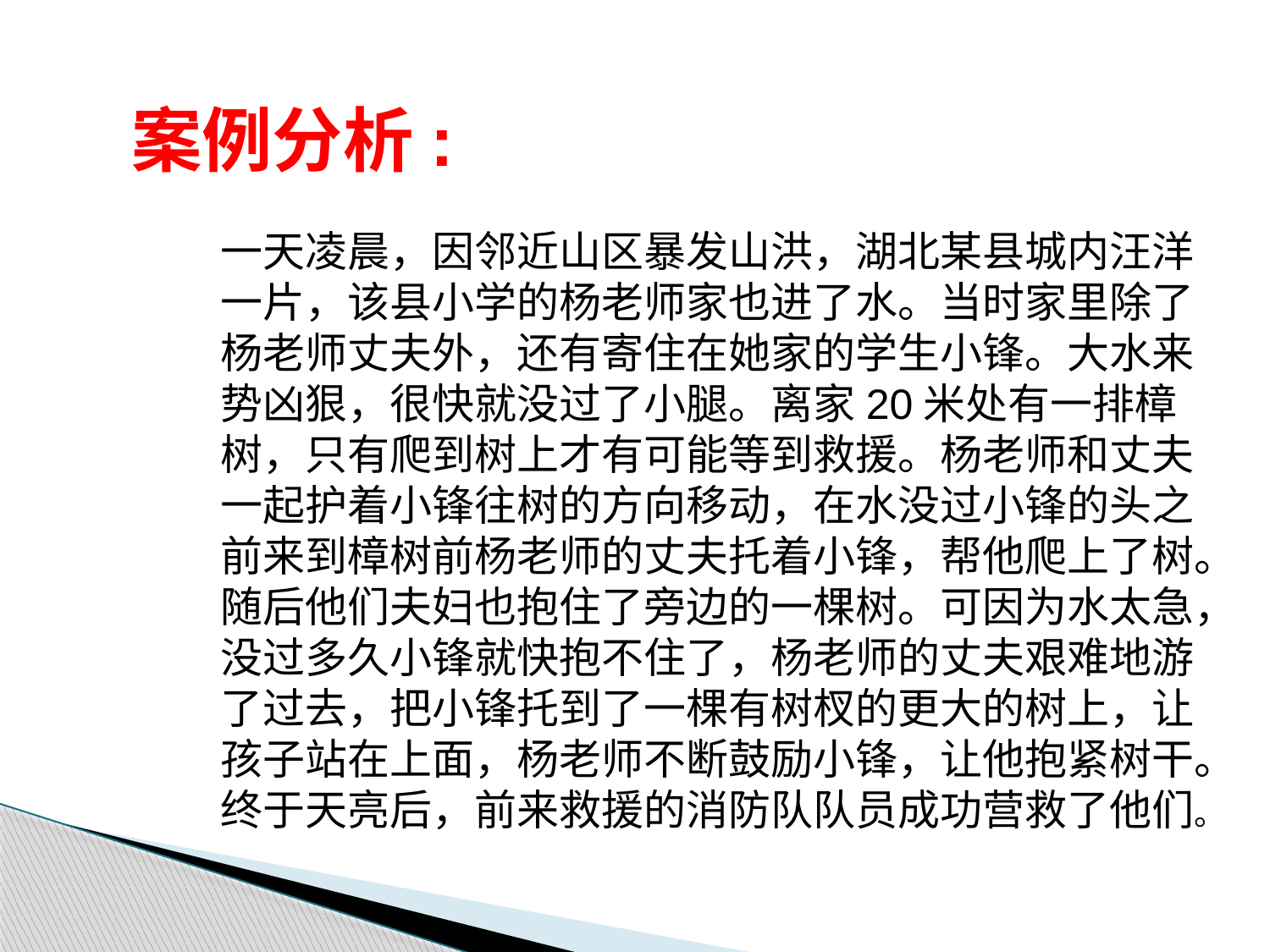

案例分析:
一天凌晨，因邻近山区暴发山洪，湖北某县城内汪洋一片，该县小学的杨老师家也进了水。当时家里除了杨老师丈夫外，还有寄住在她家的学生小锋。大水来势凶狠，很快就没过了小腿。离家20米处有一排樟树，只有爬到树上才有可能等到救援。杨老师和丈夫一起护着小锋往树的方向移动，在水没过小锋的头之前来到樟树前杨老师的丈夫托着小锋，帮他爬上了树。随后他们夫妇也抱住了旁边的一棵树。可因为水太急，没过多久小锋就快抱不住了，杨老师的丈夫艰难地游了过去，把小锋托到了一棵有树杈的更大的树上，让孩子站在上面，杨老师不断鼓励小锋，让他抱紧树干。终于天亮后，前来救援的消防队队员成功营救了他们。